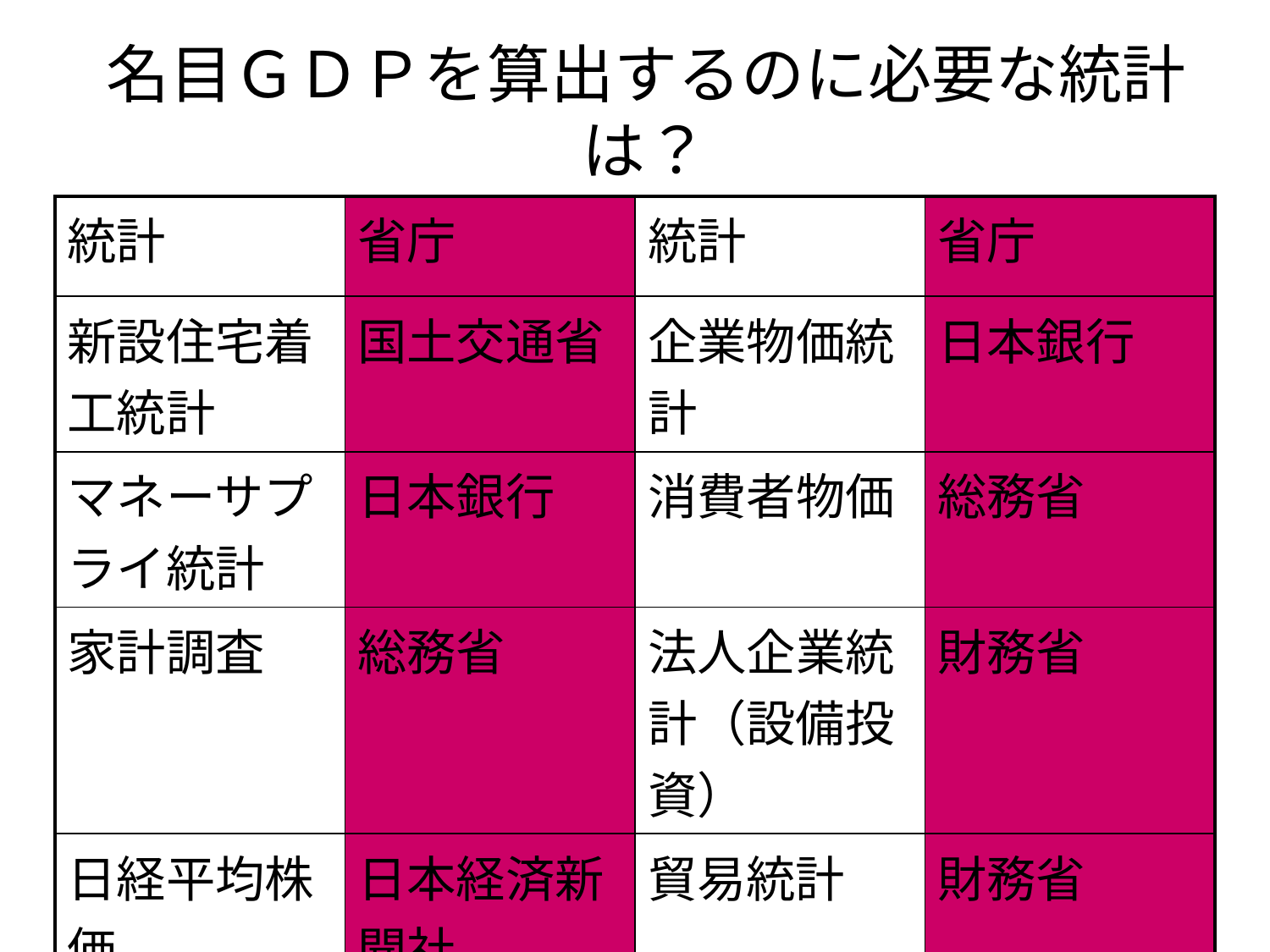

# 名目ＧＤＰを算出するのに必要な統計は？
| 統計 | 省庁 | 統計 | 省庁 |
| --- | --- | --- | --- |
| 新設住宅着工統計 | 国土交通省 | 企業物価統計 | 日本銀行 |
| マネーサプライ統計 | 日本銀行 | 消費者物価 | 総務省 |
| 家計調査 | 総務省 | 法人企業統計（設備投資） | 財務省 |
| 日経平均株価 | 日本経済新聞社 | 貿易統計 | 財務省 |